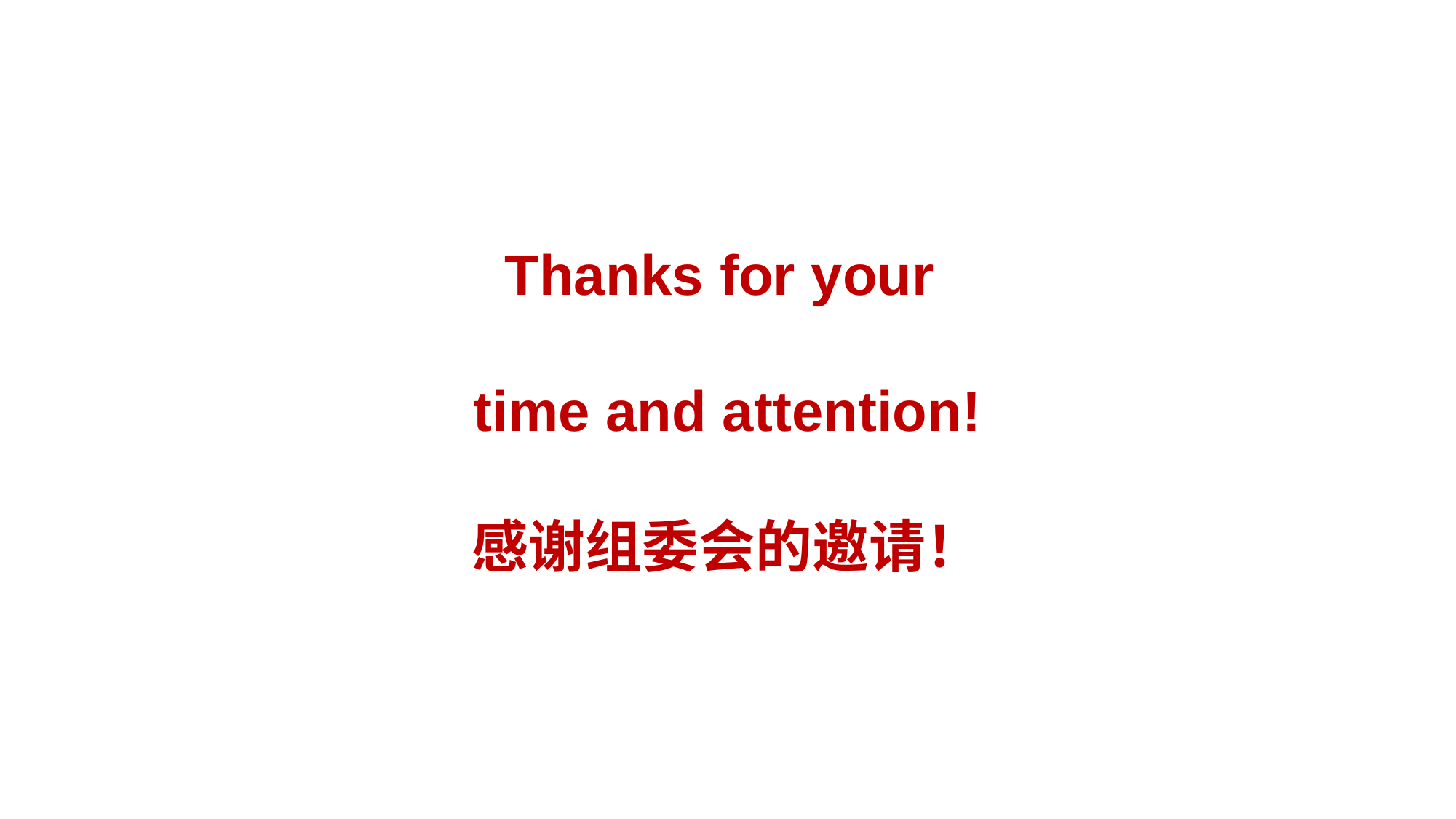

# Thanks for your time and attention! 感谢组委会的邀请！